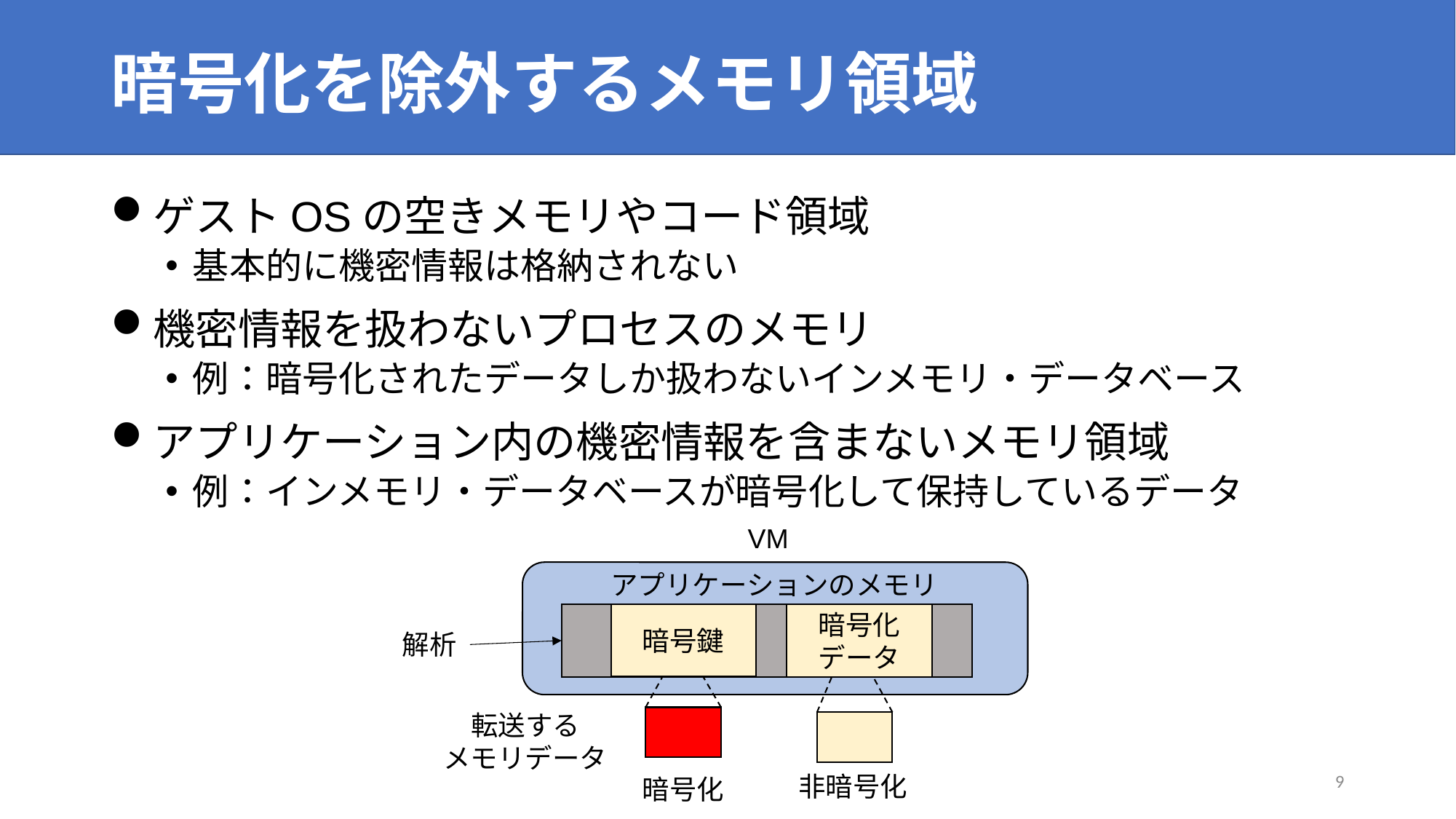

# 暗号化を除外するメモリ領域
ゲストOSの空きメモリやコード領域
基本的に機密情報は格納されない
機密情報を扱わないプロセスのメモリ
例：暗号化されたデータしか扱わないインメモリ・データベース
アプリケーション内の機密情報を含まないメモリ領域
例：インメモリ・データベースが暗号化して保持しているデータ
VM

アプリケーションのメモリ

暗号鍵
暗号化
データ
解析
転送する
メモリデータ

9
非暗号化
暗号化